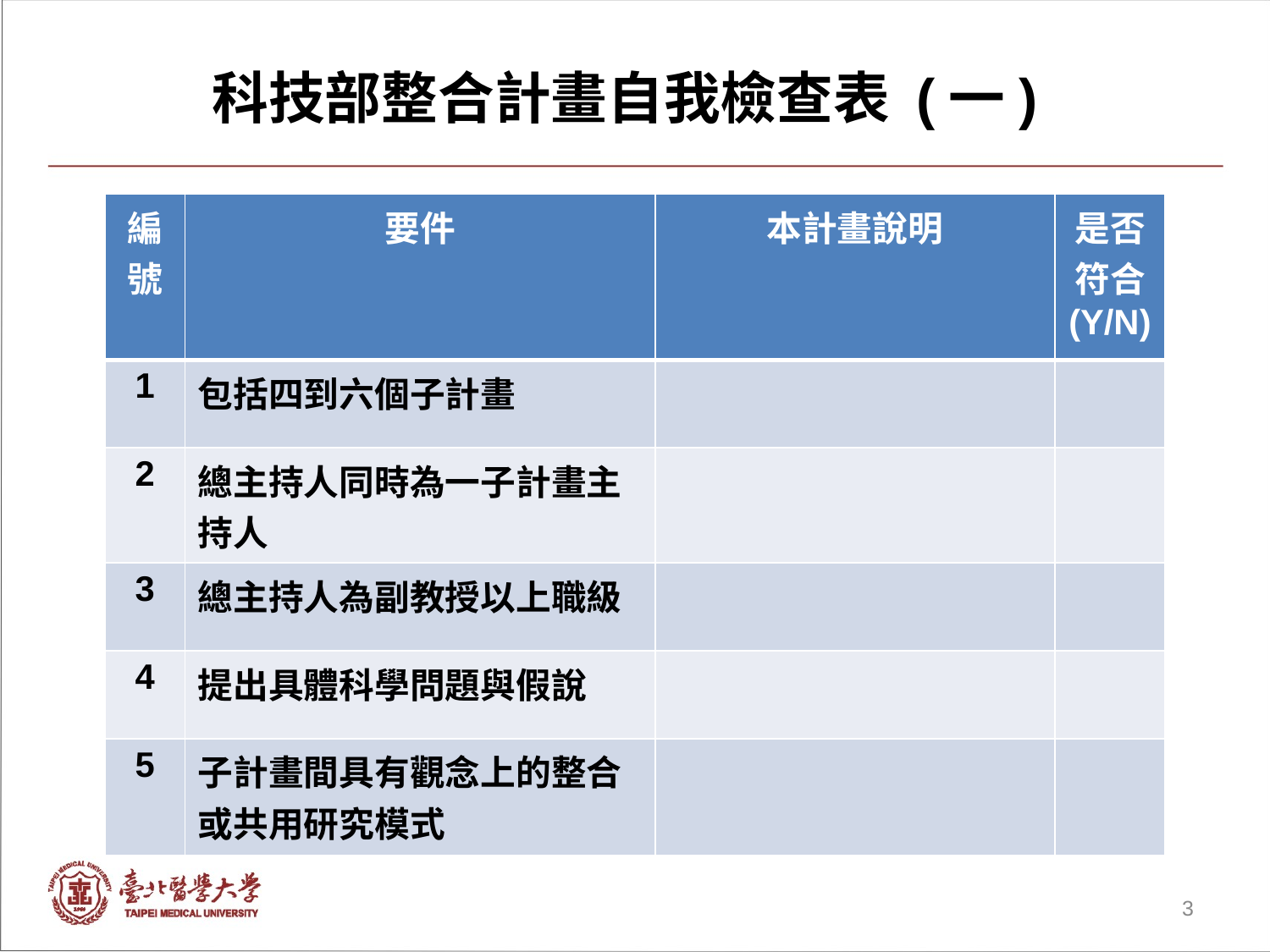

科技部整合計畫自我檢查表 (一)
| 編號 | 要件 | 本計畫說明 | 是否符合 (Y/N) |
| --- | --- | --- | --- |
| 1 | 包括四到六個子計畫 |  |  |
| 2 | 總主持人同時為一子計畫主持人 |  |  |
| 3 | 總主持人為副教授以上職級 |  |  |
| 4 | 提出具體科學問題與假說 |  |  |
| 5 | 子計畫間具有觀念上的整合或共用研究模式 |  |  |
3